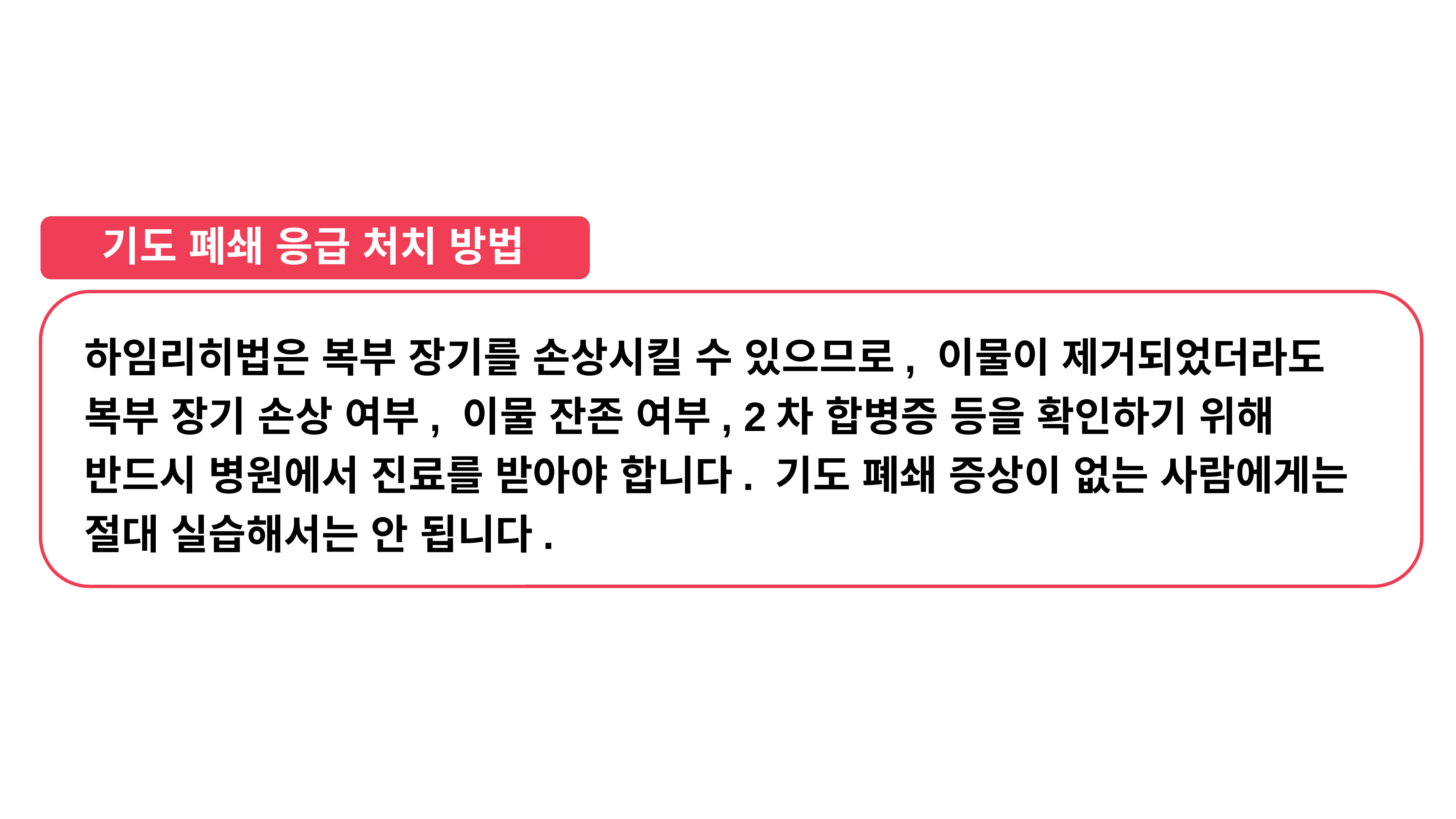

기도 폐쇄 응급 처치 방법

하임리히법은 복부 장기를 손상시킬 수 있으므로, 이물이 제거되었더라도 복부 장기 손상 여부, 이물 잔존 여부, 2차 합병증 등을 확인하기 위해 반드시 병원에서 진료를 받아야 합니다. 기도 폐쇄 증상이 없는 사람에게는 절대 실습해서는 안 됩니다.